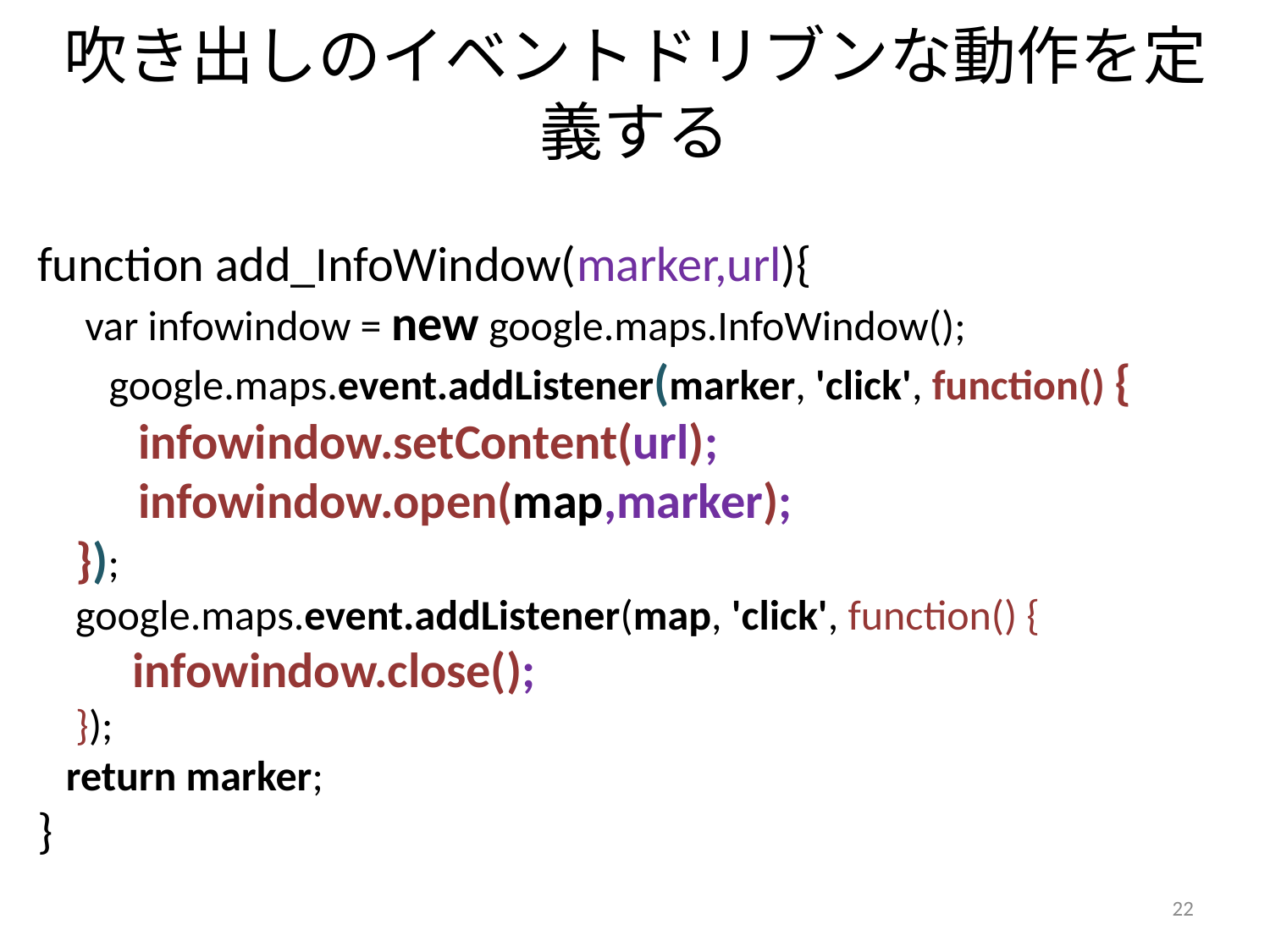

# 吹き出しのイベントドリブンな動作を定義する
function add_InfoWindow(marker,url){
     var infowindow = new google.maps.InfoWindow();
　  google.maps.event.addListener(marker, 'click', function() {
         infowindow.setContent(url);
         infowindow.open(map,marker);
    });
    google.maps.event.addListener(map, 'click', function() {
          infowindow.close();
    });
   return marker;
}

22